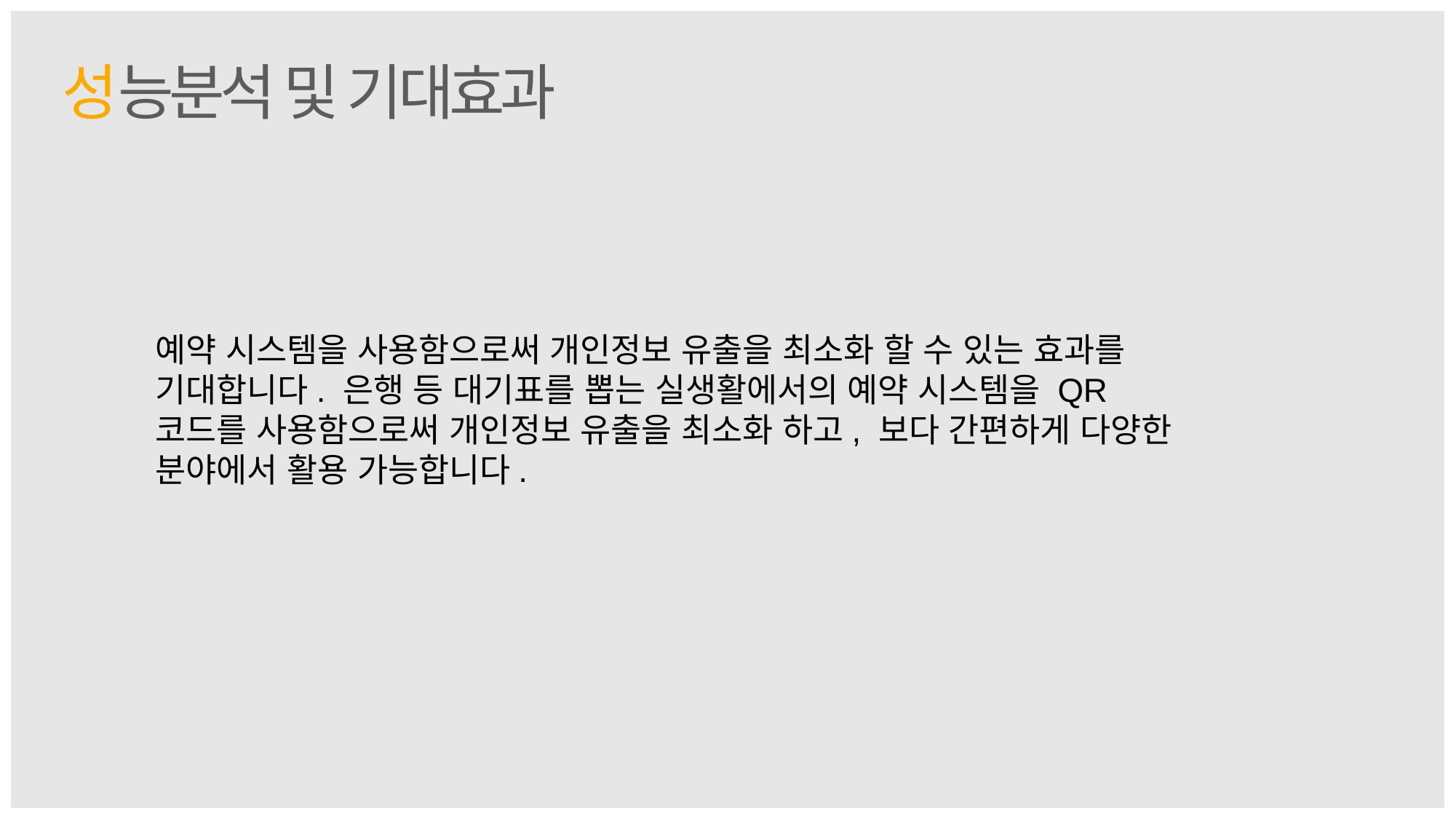

성능분석 및 기대효과

예약 시스템을 사용함으로써 개인정보 유출을 최소화 할 수 있는 효과를 기대합니다. 은행 등 대기표를 뽑는 실생활에서의 예약 시스템을 QR코드를 사용함으로써 개인정보 유출을 최소화 하고, 보다 간편하게 다양한 분야에서 활용 가능합니다.